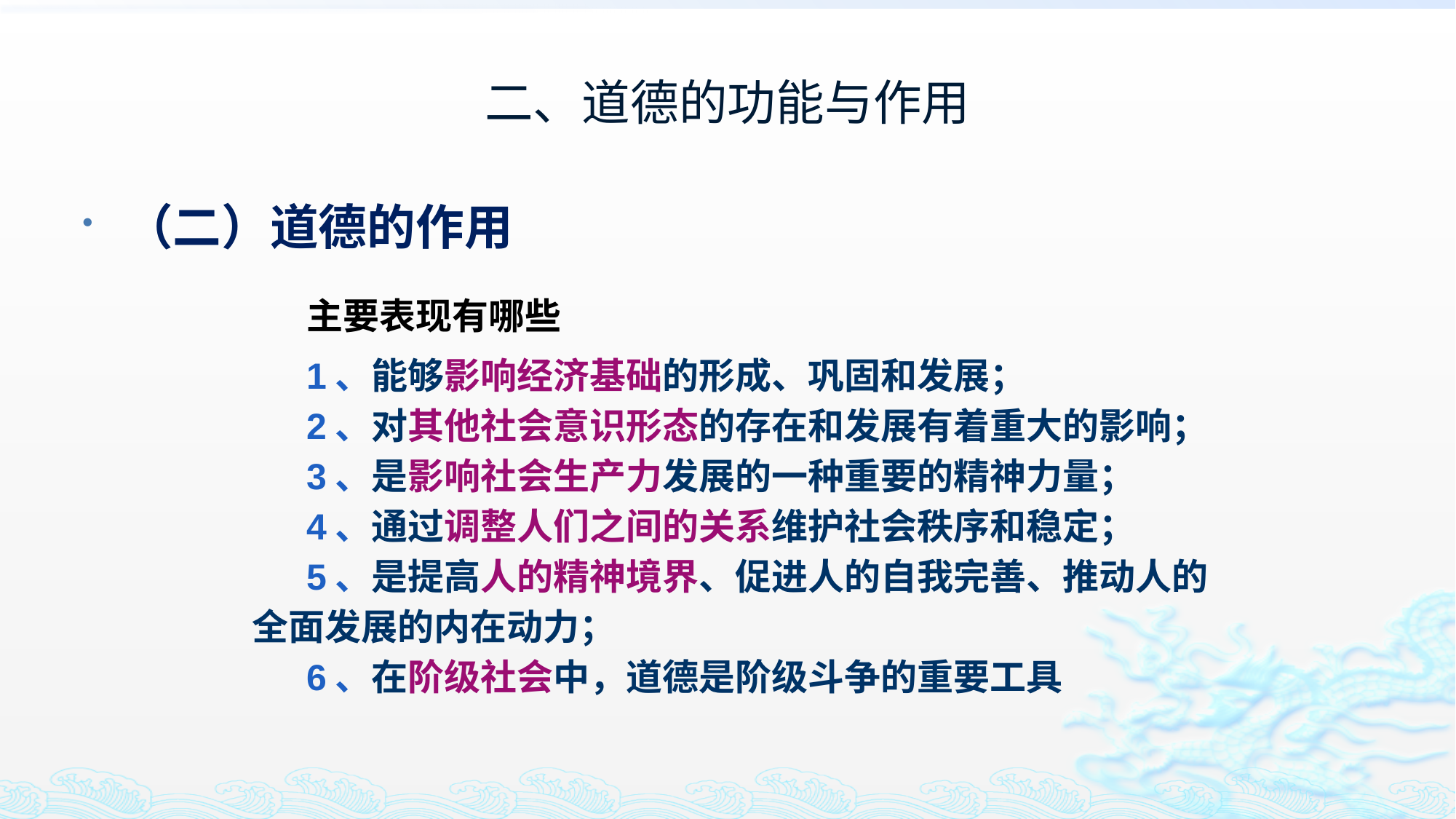

# 二、道德的功能与作用
（二）道德的作用

主要表现有哪些
1、能够影响经济基础的形成、巩固和发展；
2、对其他社会意识形态的存在和发展有着重大的影响；
3、是影响社会生产力发展的一种重要的精神力量；
4、通过调整人们之间的关系维护社会秩序和稳定；
5、是提高人的精神境界、促进人的自我完善、推动人的全面发展的内在动力；
6、在阶级社会中，道德是阶级斗争的重要工具